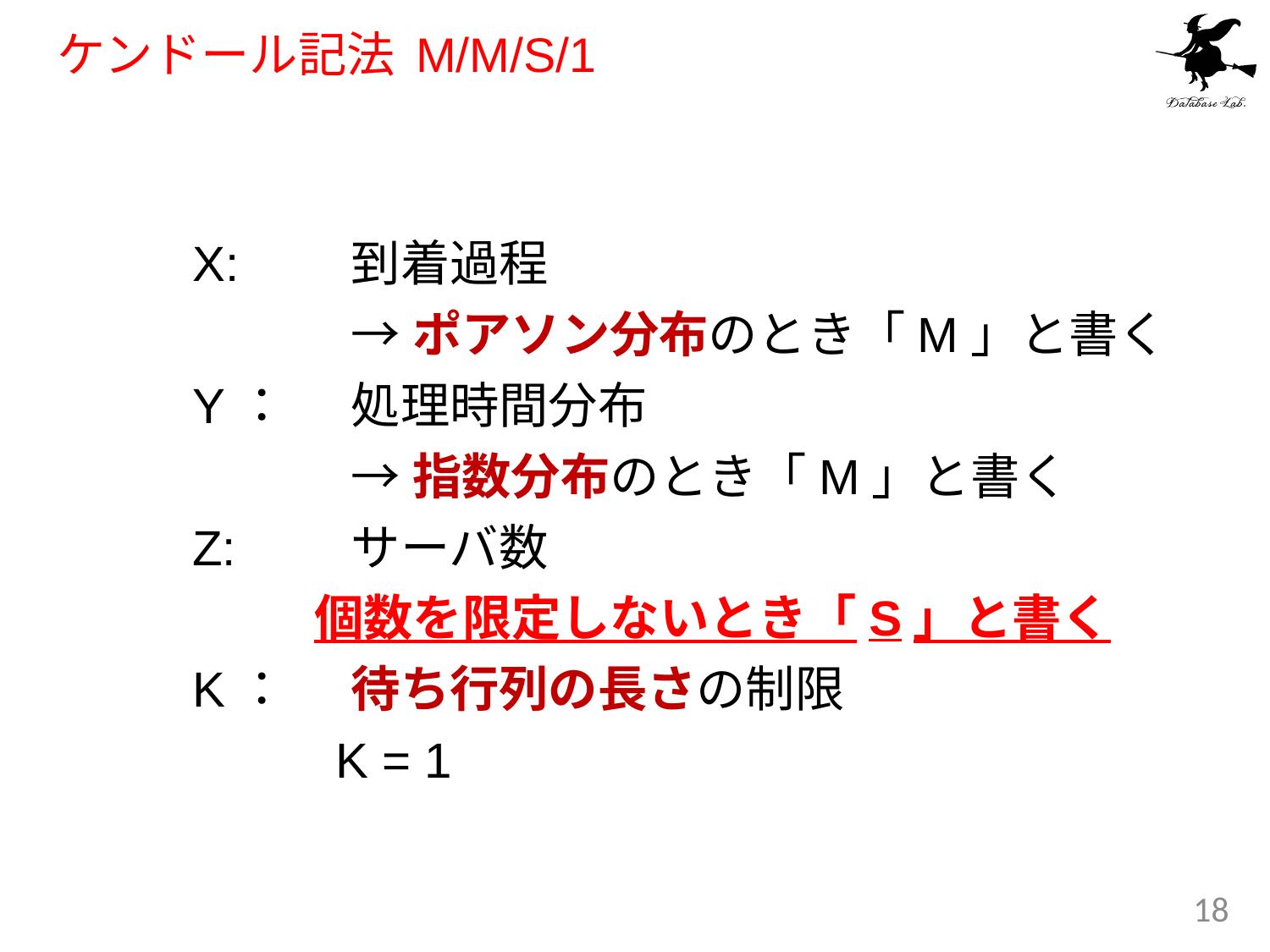

# ケンドール記法 M/M/S/1
X:	到着過程
		→ポアソン分布のとき「M」と書く
Y：	処理時間分布
		→指数分布のとき「M」と書く
Z:	サーバ数
          個数を限定しないとき「S」と書く
K：	待ち行列の長さの制限
　　   K = 1
18